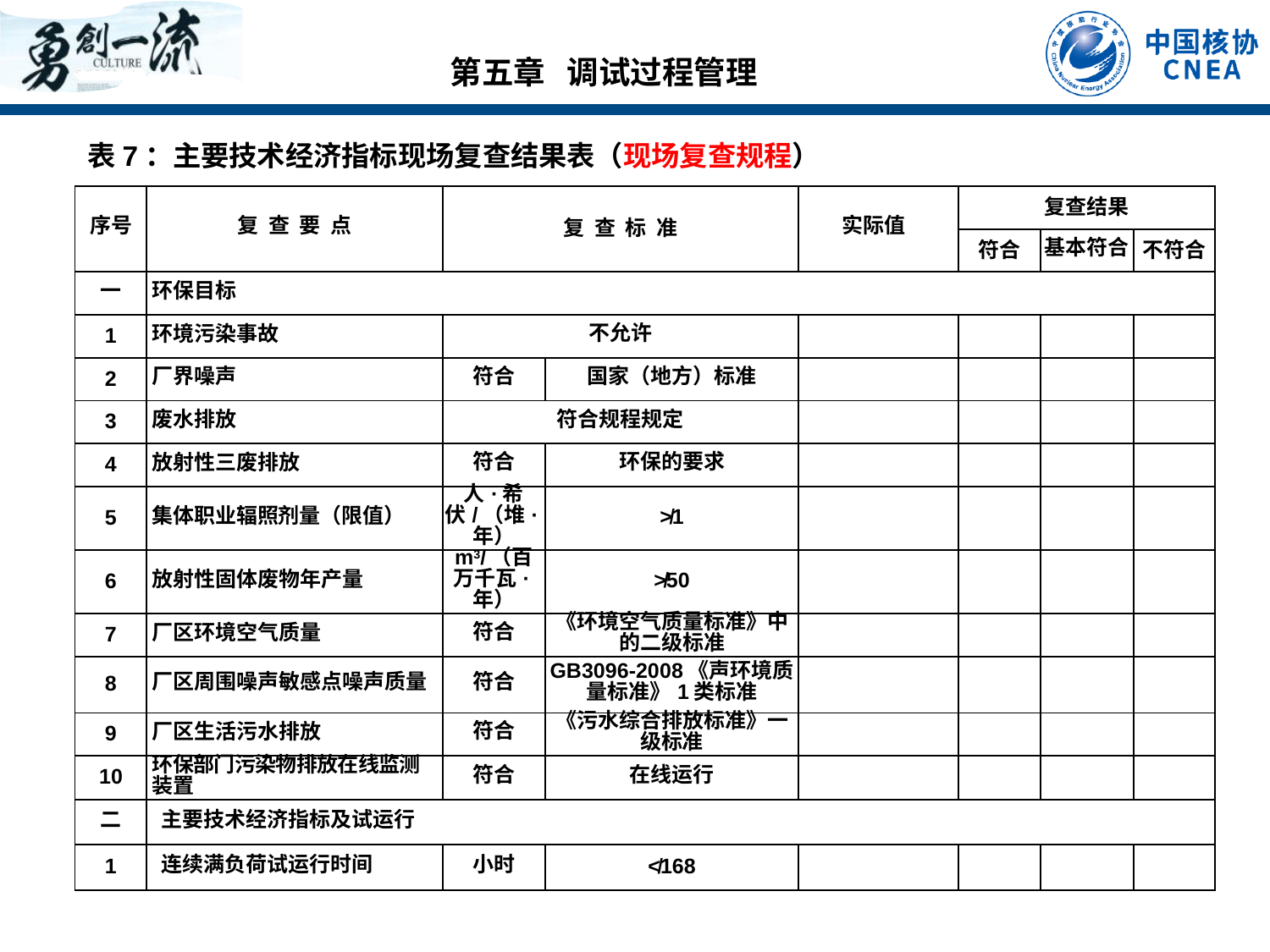

第五章   调试过程管理
表7：主要技术经济指标现场复查结果表（现场复查规程）
| 序号 | 复 查 要 点 | 复 查 标 准 |  | 实际值 | 复查结果 |  |  |
| --- | --- | --- | --- | --- | --- | --- | --- |
|  |  |  |  |  | 符合 | 基本符合 | 不符合 |
| 一 | 环保目标 |  |  |  |  |  |  |
| 1 | 环境污染事故 | 不允许 |  |  |  |  |  |
| 2 | 厂界噪声 | 符合 | 国家（地方）标准 |  |  |  |  |
| 3 | 废水排放 | 符合规程规定 |  |  |  |  |  |
| 4 | 放射性三废排放 | 符合 | 环保的要求 |  |  |  |  |
| 5 | 集体职业辐照剂量（限值） | 人·希伏/（堆·年） | ≯1 |  |  |  |  |
| 6 | 放射性固体废物年产量 | m3/（百万千瓦·年） | ≯50 |  |  |  |  |
| 7 | 厂区环境空气质量 | 符合 | 《环境空气质量标准》中的二级标准 |  |  |  |  |
| 8 | 厂区周围噪声敏感点噪声质量 | 符合 | GB3096-2008《声环境质量标准》1类标准 |  |  |  |  |
| 9 | 厂区生活污水排放 | 符合 | 《污水综合排放标准》一级标准 |  |  |  |  |
| 10 | 环保部门污染物排放在线监测装置 | 符合 | 在线运行 |  |  |  |  |
| 二 | 主要技术经济指标及试运行 |  |  |  |  |  |  |
| 1 | 连续满负荷试运行时间 | 小时 | ≮168 |  |  |  |  |